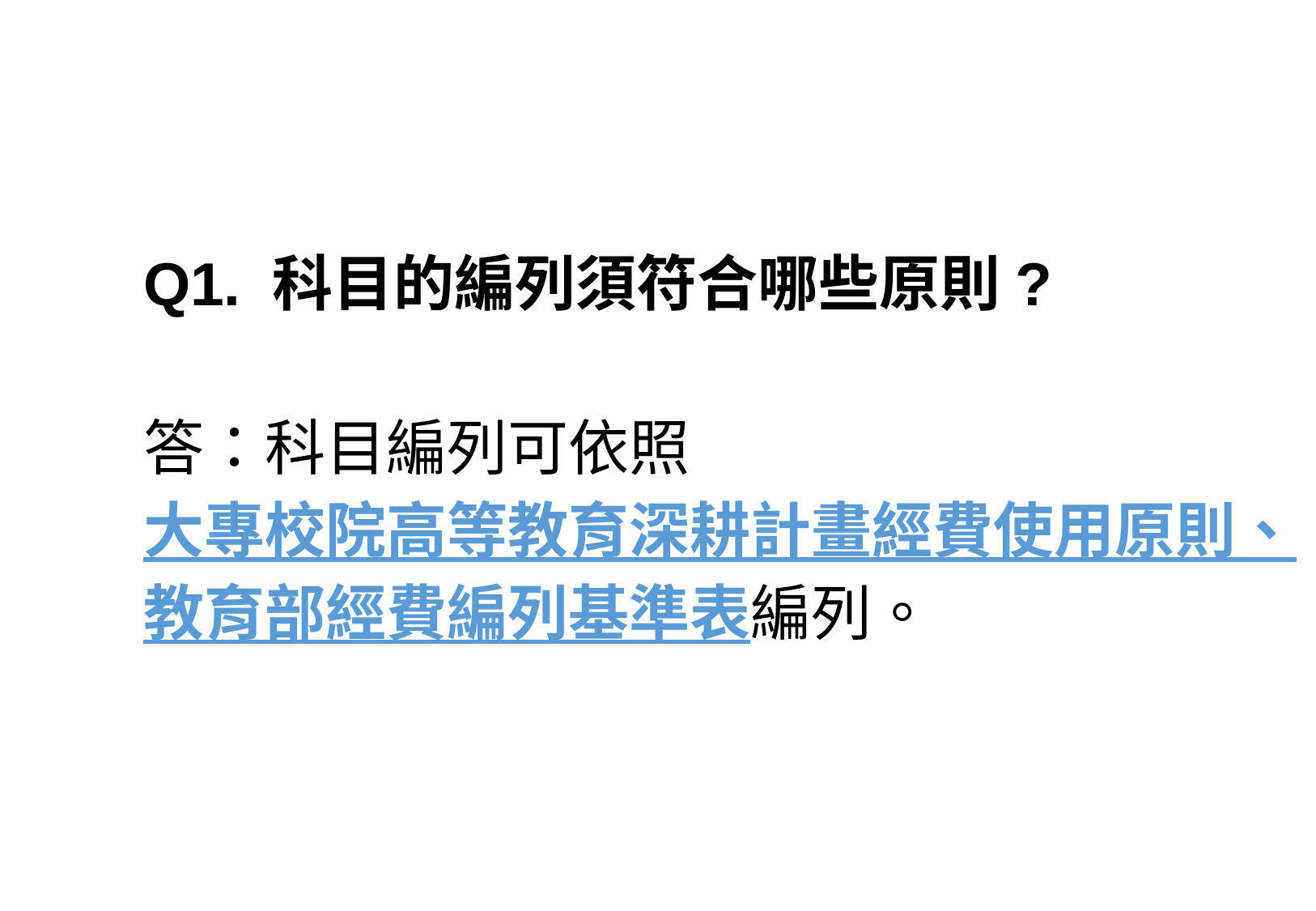

Q1. 科目的編列須符合哪些原則?

答：科目編列可依照
大專校院高等教育深耕計畫經費使用原則、
教育部經費編列基準表編列。